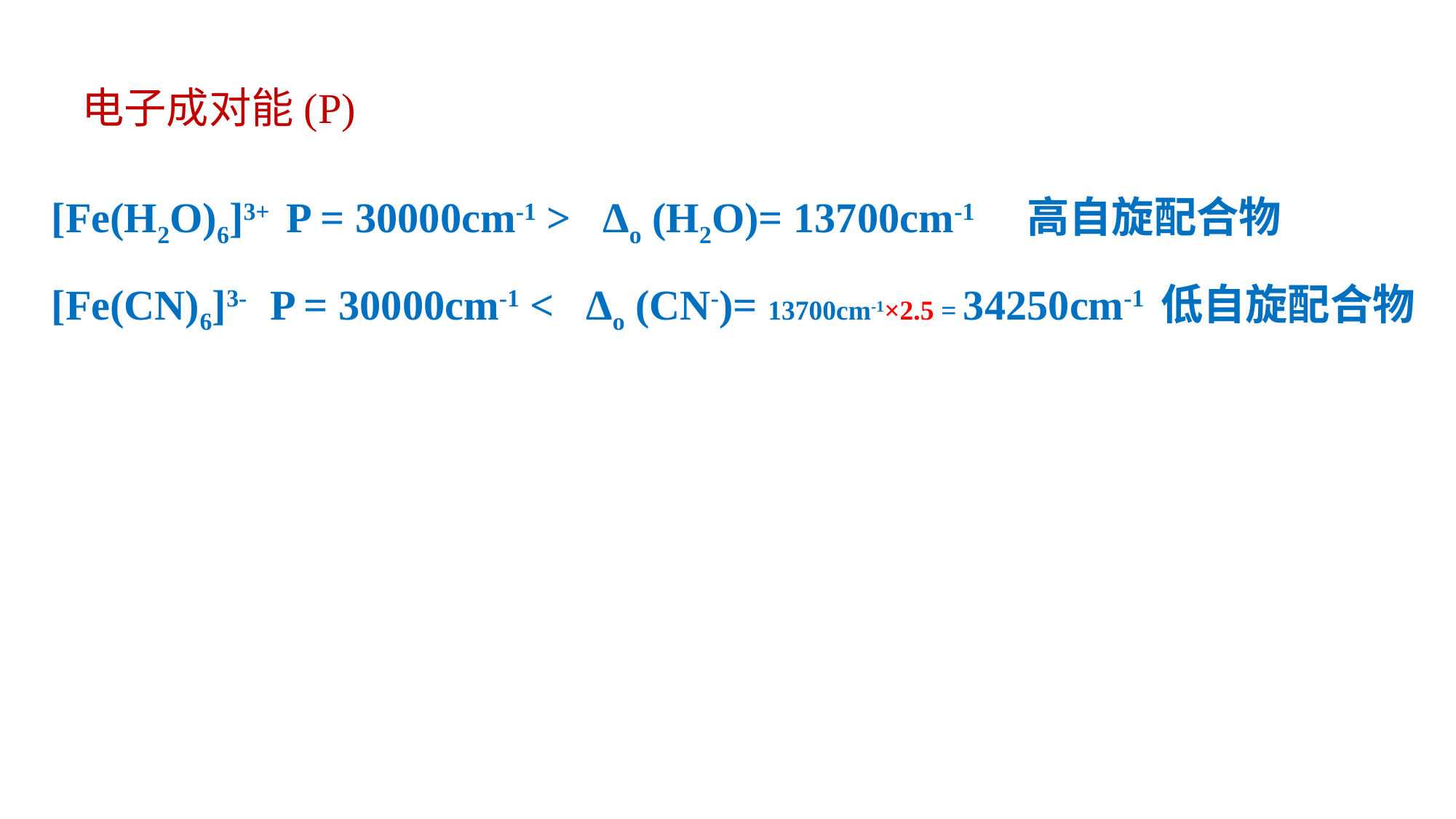

电子成对能(P)

[Fe(H2O)6]3+  P = 30000cm-1 >   Δo (H2O)= 13700cm-1    高自旋配合物
[Fe(CN)6]3-   P = 30000cm-1 <   Δo (CN-)= 13700cm-1×2.5 = 34250cm-1 低自旋配合物